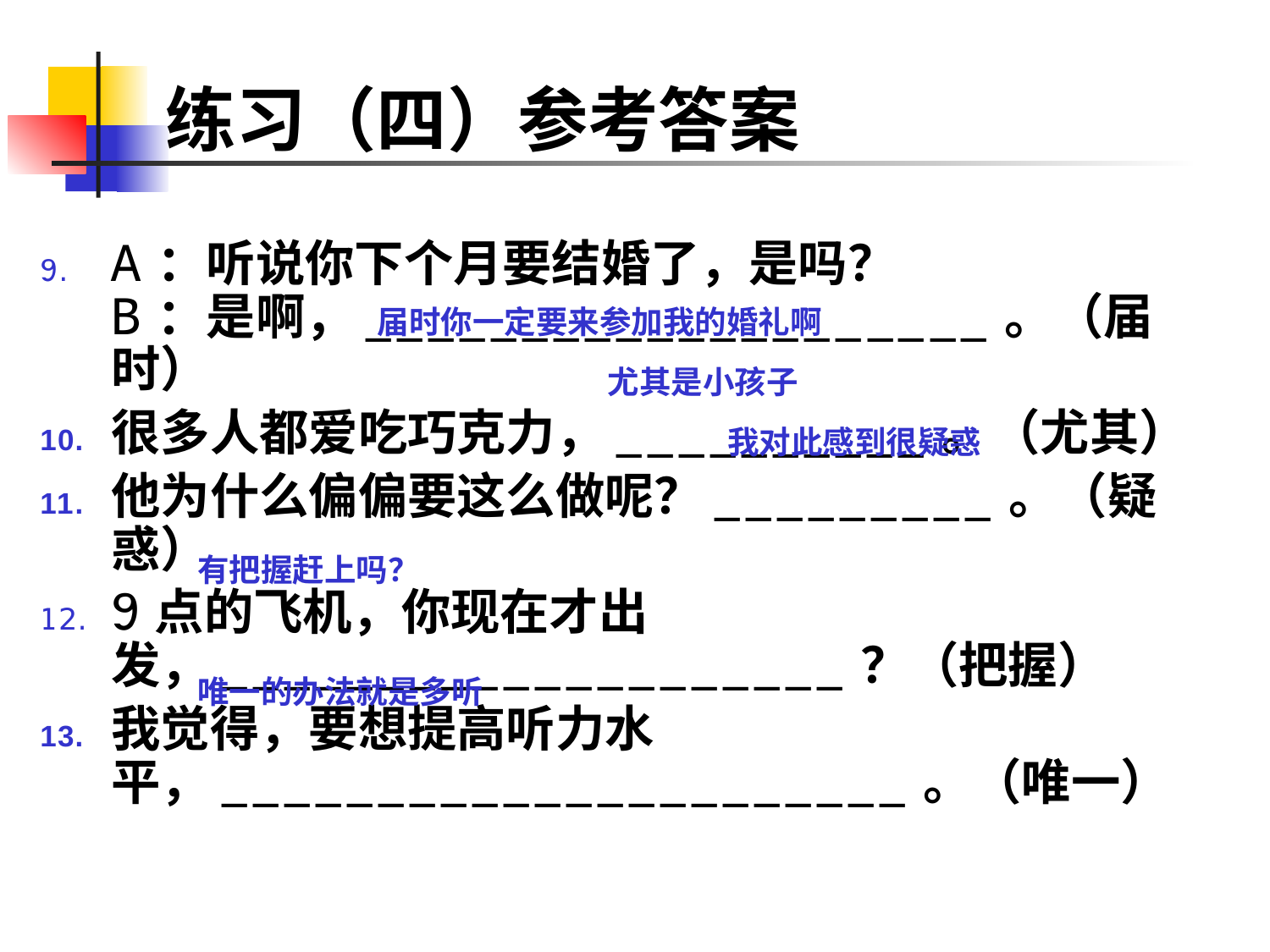

# 练习（四）参考答案
A：听说你下个月要结婚了，是吗？                       B：是啊，____________________。（届时）
很多人都爱吃巧克力，__________。（尤其）
他为什么偏偏要这么做呢？_________。（疑惑）
9点的飞机，你现在才出发，____________________？（把握）
我觉得，要想提高听力水平，______________________。（唯一）
届时你一定要来参加我的婚礼啊
尤其是小孩子
我对此感到很疑惑
有把握赶上吗？
唯一的办法就是多听